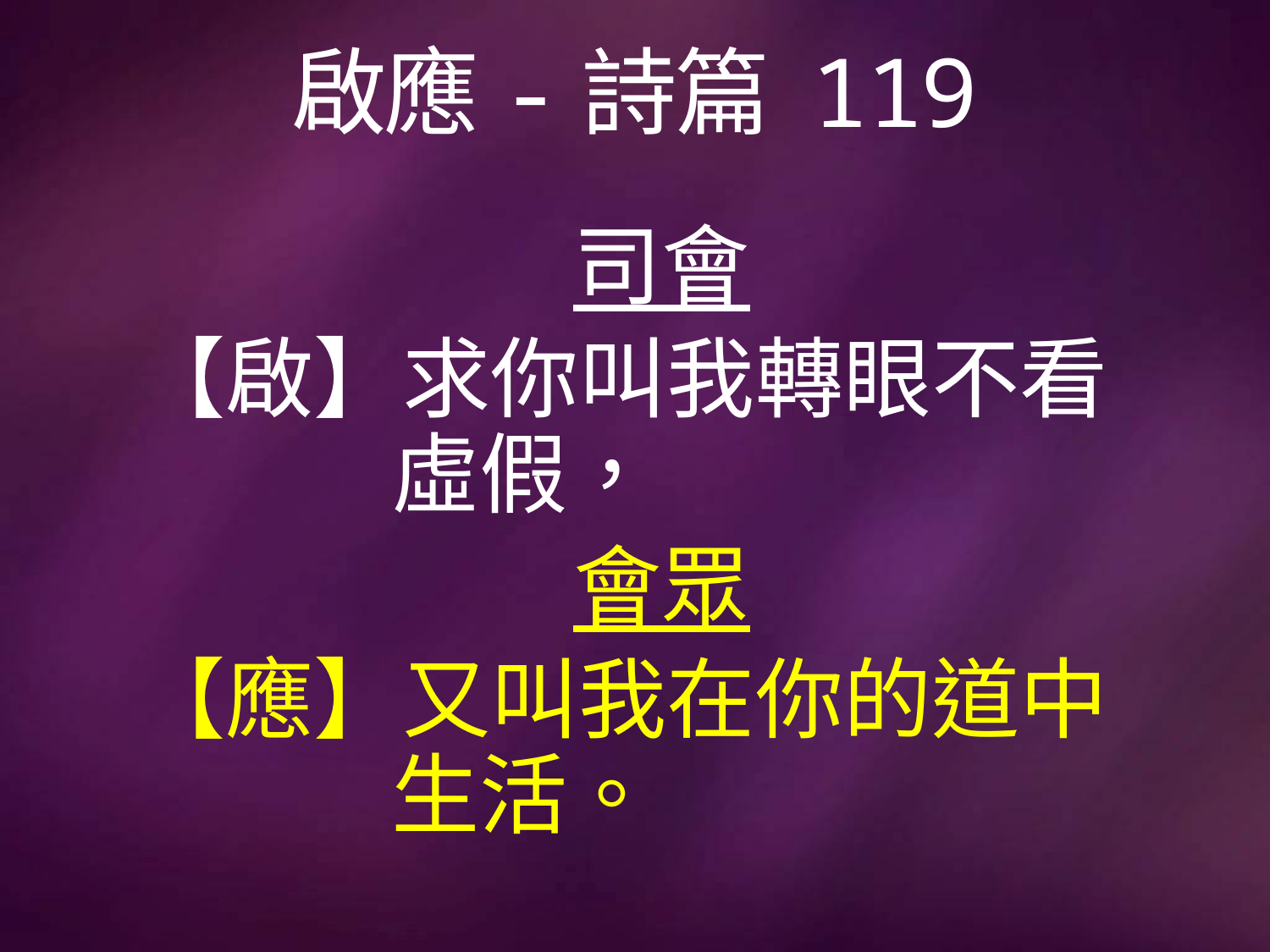

# 啟應-詩篇 119
司會
【啟】求你叫我轉眼不看		 	虛假，
會眾
【應】又叫我在你的道中			生活。